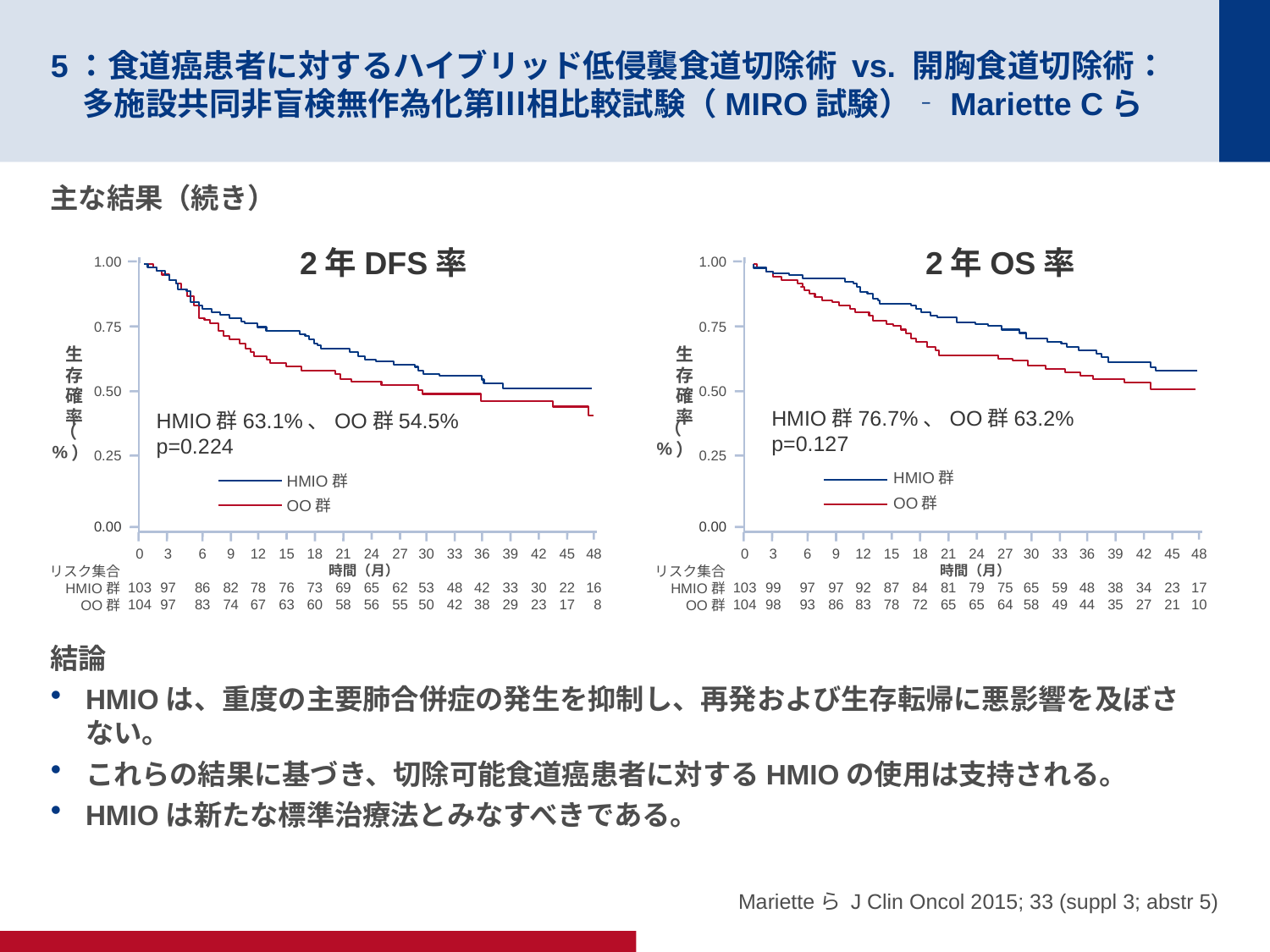

# 5：食道癌患者に対するハイブリッド低侵襲食道切除術 vs. 開胸食道切除術：　多施設共同非盲検無作為化第Ⅲ相比較試験（MIRO試験）‐Mariette Cら
主な結果（続き）

結論
HMIOは、重度の主要肺合併症の発生を抑制し、再発および生存転帰に悪影響を及ぼさない。
これらの結果に基づき、切除可能食道癌患者に対するHMIOの使用は支持される。
HMIOは新たな標準治療法とみなすべきである。
2年DFS率
2年OS率
1.00

0.75

0.50
生存確率

HMIO群76.7%、OO群63.2%
p=0.127
0.25

HMIO群
OO群
0.00

0
103
104
6
97
93
12
92
83
18
84
72
24
79
65
30
65
58
36
48
44
42
34
27

3
99
98
9
97
86
15
87
78
21

81
65
27
75
64
33
59
49
39
38
35
45
23
21
48
17
10
Time (months)
リスク集合
HMIO群
OO群
1.00

0.75

生存確率
0.50

HMIO群63.1%、OO群54.5%
p=0.224
0.25

HMIO群
OO群
0.00

0
103
104
6
86
83
12
78
67
18
73
60
24
65
56
30
53
50
36
42
38
42
30
23

3
97
97
9
82
74
15
76
63
21

69
58
27
62
55
33
48
42
39
33
29
45
22
17

48
16
8
Time (months)
リスク集合
HMIO群
OO群
（%）
（%）
時間（月）

時間（月）

Marietteら J Clin Oncol 2015; 33 (suppl 3; abstr 5)